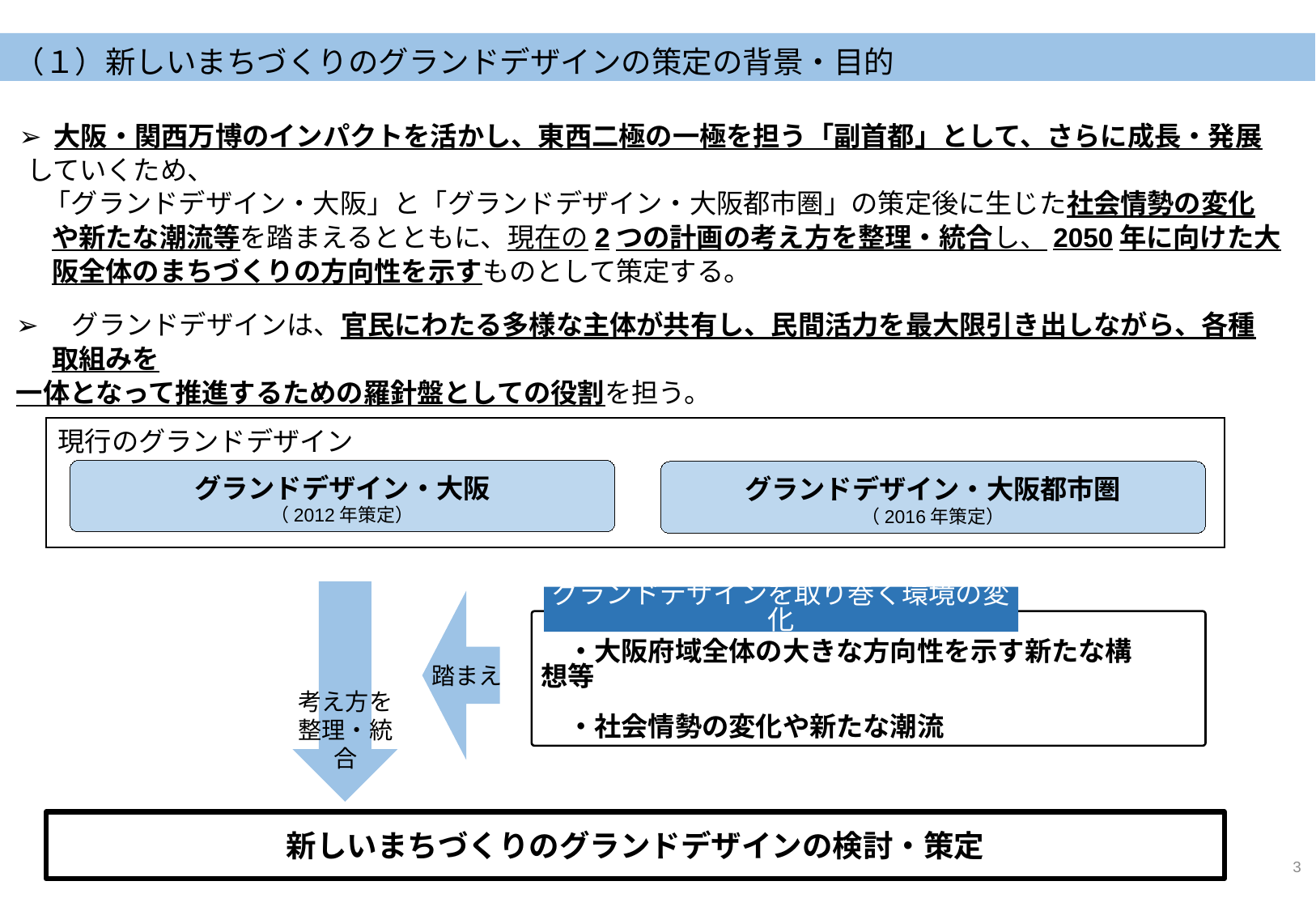

# （１）新しいまちづくりのグランドデザインの策定の背景・目的
➢ 大阪・関西万博のインパクトを活かし、東西二極の一極を担う「副首都」として、さらに成長・発展していくため、
「グランドデザイン・大阪」と「グランドデザイン・大阪都市圏」の策定後に生じた社会情勢の変化や新たな潮流等を踏まえるとともに、現在の2つの計画の考え方を整理・統合し、2050年に向けた大阪全体のまちづくりの方向性を示すものとして策定する。
➢　グランドデザインは、官民にわたる多様な主体が共有し、民間活力を最大限引き出しながら、各種取組みを
一体となって推進するための羅針盤としての役割を担う。
現行のグランドデザイン
グランドデザイン・大阪
（2012年策定）
グランドデザイン・大阪都市圏
（2016年策定）
グランドデザインを取り巻く環境の変化

　・大阪府域全体の大きな方向性を示す新たな構想等

　・社会情勢の変化や新たな潮流
踏まえ
考え方を
整理・統合
新しいまちづくりのグランドデザインの検討・策定
3